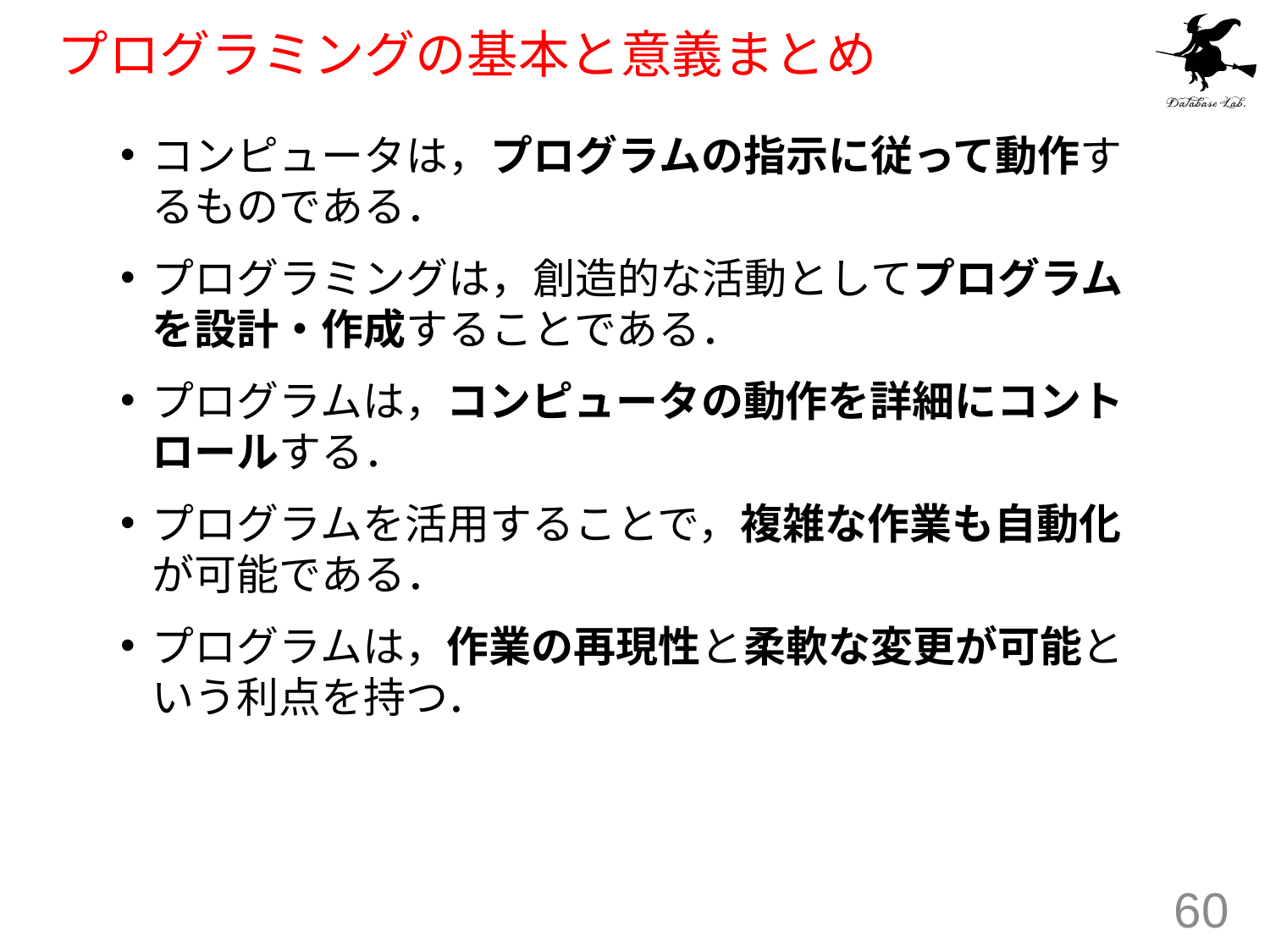

# プログラミングの基本と意義まとめ
コンピュータは，プログラムの指示に従って動作するものである．
プログラミングは，創造的な活動としてプログラムを設計・作成することである．
プログラムは，コンピュータの動作を詳細にコントロールする．
プログラムを活用することで，複雑な作業も自動化が可能である．
プログラムは，作業の再現性と柔軟な変更が可能という利点を持つ．
60